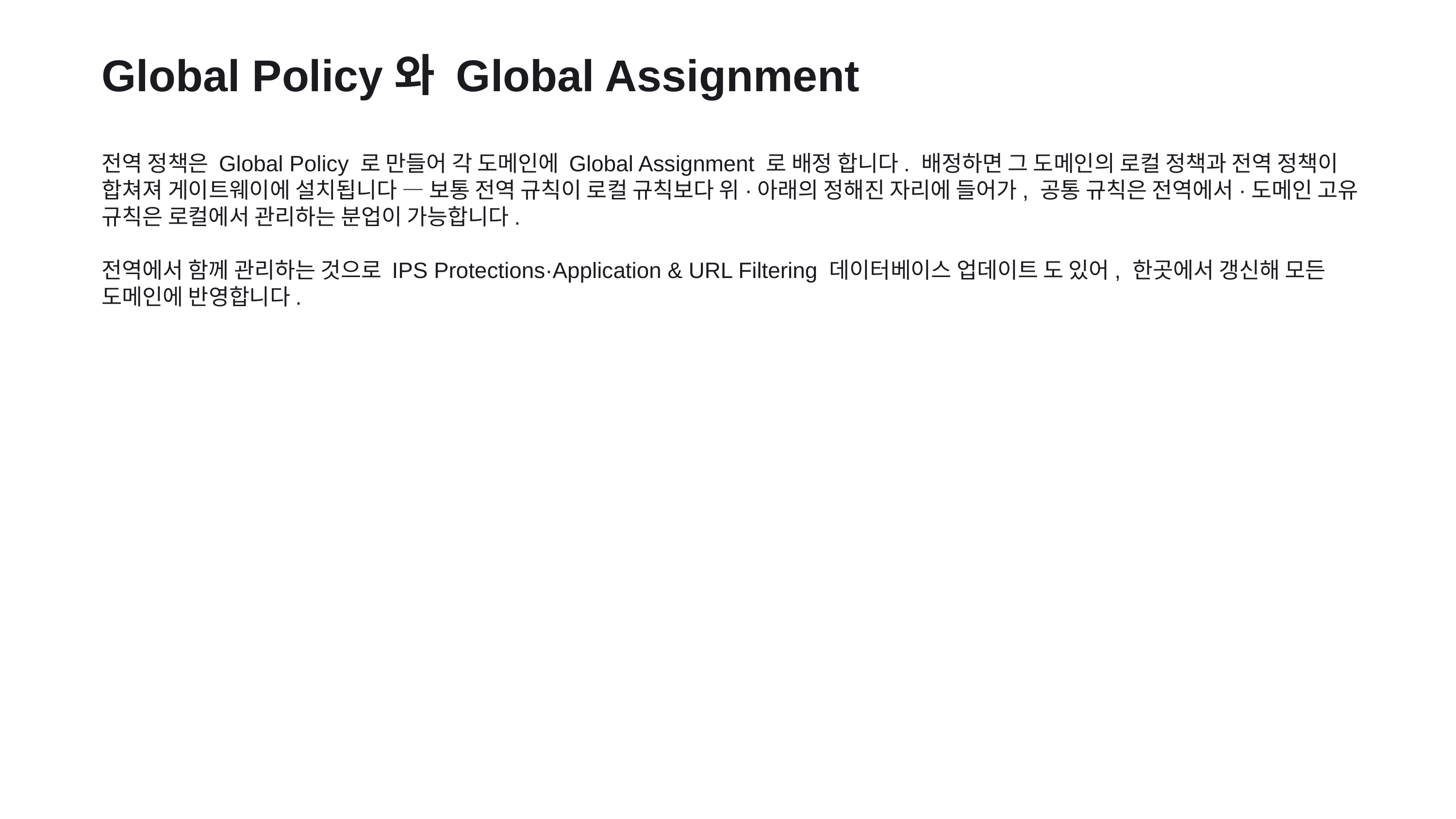

Global Policy와 Global Assignment
전역 정책은 Global Policy 로 만들어 각 도메인에 Global Assignment 로 배정 합니다. 배정하면 그 도메인의 로컬 정책과 전역 정책이 합쳐져 게이트웨이에 설치됩니다 — 보통 전역 규칙이 로컬 규칙보다 위·아래의 정해진 자리에 들어가, 공통 규칙은 전역에서·도메인 고유 규칙은 로컬에서 관리하는 분업이 가능합니다.

전역에서 함께 관리하는 것으로 IPS Protections·Application & URL Filtering 데이터베이스 업데이트 도 있어, 한곳에서 갱신해 모든 도메인에 반영합니다.